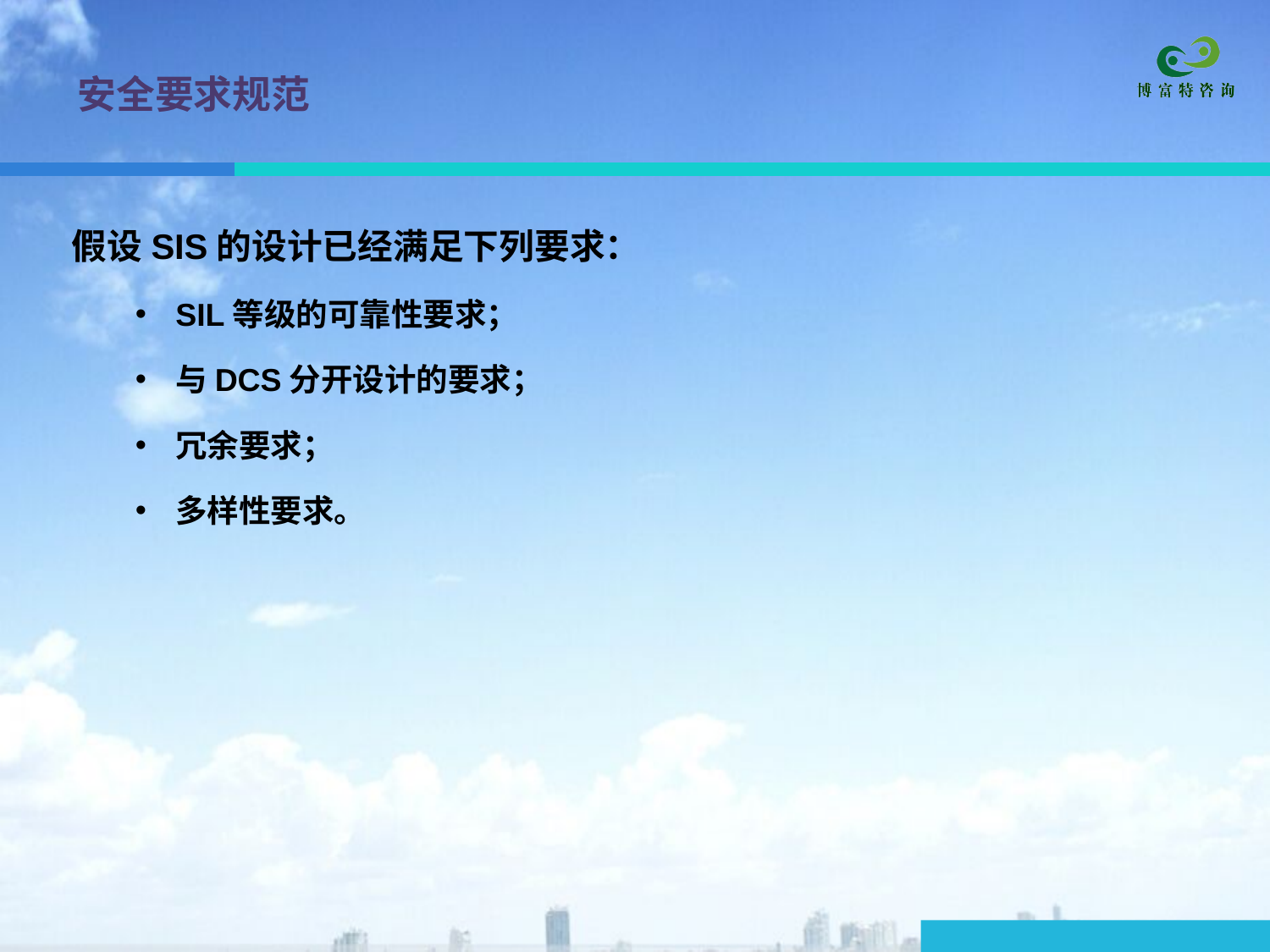

# 安全要求规范
假设SIS的设计已经满足下列要求：
SIL等级的可靠性要求；
与DCS分开设计的要求；
冗余要求；
多样性要求。